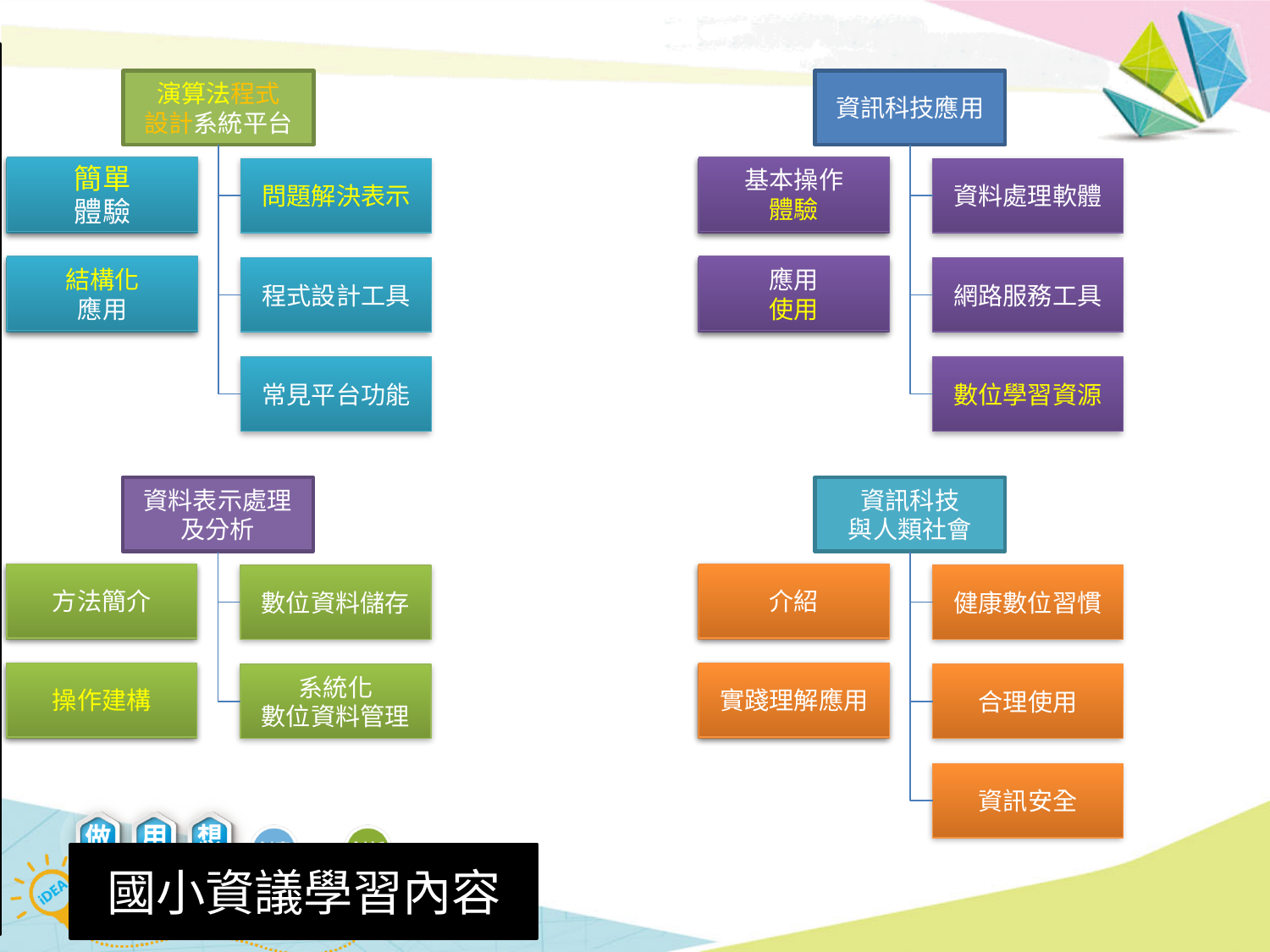

適切使用科技產品的時機、時間規劃、姿勢習慣等。
以結構化的圖表（如心智圖或流程圖等）呈現問題解決的程序，並能使他人可以理解。
演算法程式
設計系統平台
資訊科技應用
媒體識讀、網路禮儀、網路著作權等。
各式軟硬體、系統平臺、網路設備、與行動裝置的簡易功能，如瀏覽器、電腦、行動載具、通訊和電子郵件軟體等。
資料處理軟體的介紹與功能體驗，如文書、繪圖、影像、音訊、簡報及其他軟體
簡單
體驗
基本操作
體驗

問題解決表示

資料處理軟體
資訊安全概念的介紹，如網路病毒防治、智慧財產權、個人資料保護、網路詐騙等。
以圖表或語言，描述日常生活或課業問題的簡單解決步驟。
結構化
應用
應用
使用

程式設計工具

網路服務工具
圖像式程式設計工具的操作介紹，及利用程式執行輸出、輸入、運算等簡易的工作。
使用適合的數位學習網路資源，解決日常生活及課業上的問題。
常見平台功能
數位學習資源
文字、圖片、影像、聲音數位檔案的種類、儲存裝置及其儲存方法。
應用網路服務工具以解決問題、溝通互動及合作共創。
資料表示處理及分析
資訊科技
與人類社會
常見學習網站與相關資源的體驗
系統化建構個人化數位資料管理的
個人資料保護與隱私、智慧財產權與法律等。
方法簡介
介紹

數位資料儲存

健康數位習慣
數位資料類型轉檔方式，透過各種檔案格式進行資料的轉換與處理。
正確使用科技產品的方法、行為習慣，並避免網路沉迷、網路霸凌等。
數位檔案之儲存、複製、刪除及管理，包含命名、分類、查找的規則等。
操作建構
實踐理解應用

系統化
數位資料管理

合理使用
網路服務工具的介紹與功能體驗，如瀏覽器、搜尋引擎、網路通訊軟體、雲端服務平臺及其他工具。
圖像式程式設計工具的基本功能及操作，如利用控制板連結程式與物件。
資訊安全
各式資訊工具的操作，進而應用於學習與生活上，或完成數位作品。
國小資議學習內容
媒體識讀、網路禮儀、網路著作權與合理使用範圍等。
應用資料處理軟體以陳述事件、表達概念及有效溝通。